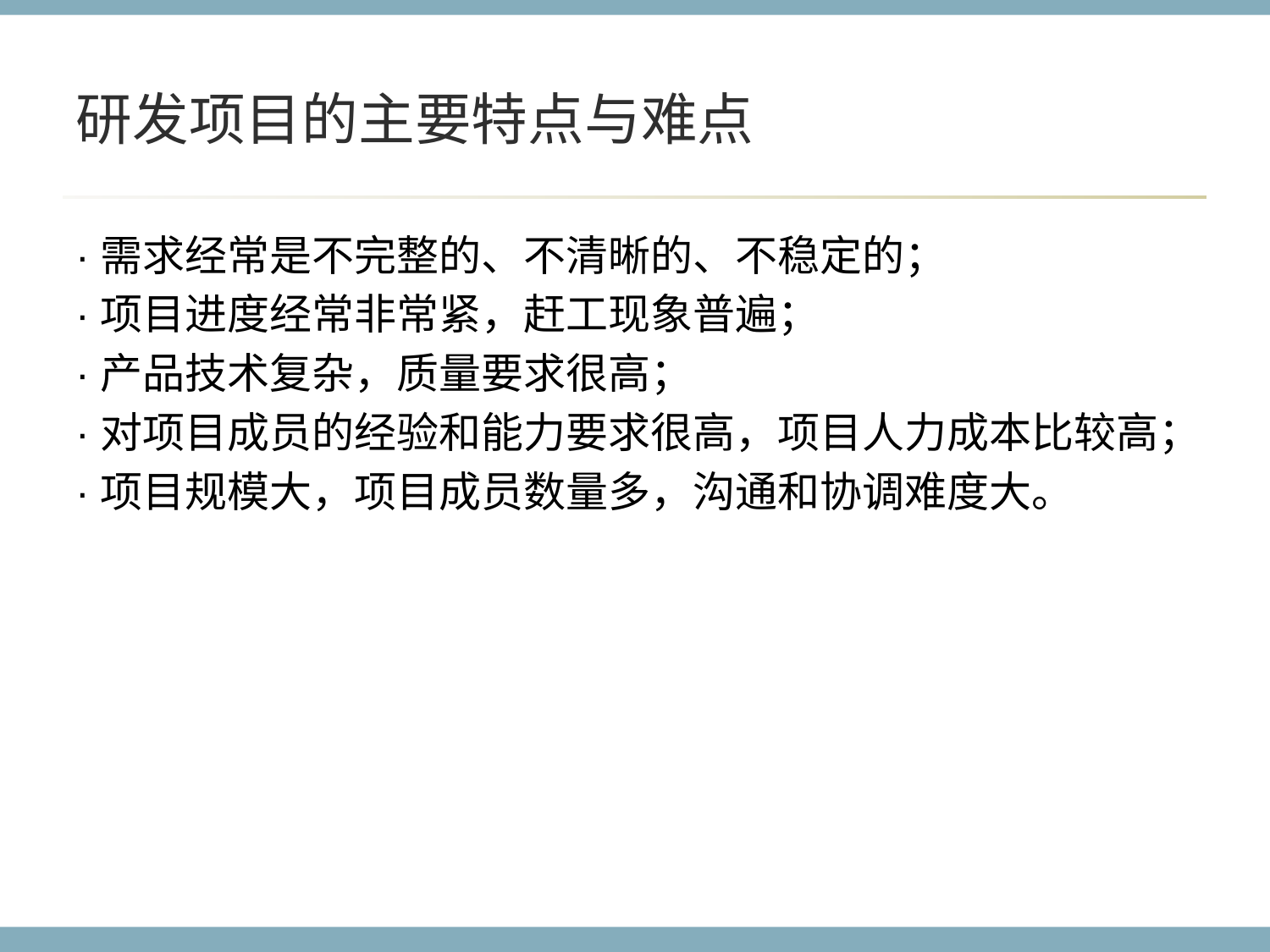

# 研发项目的主要特点与难点
·需求经常是不完整的、不清晰的、不稳定的；
·项目进度经常非常紧，赶工现象普遍；
·产品技术复杂，质量要求很高；
·对项目成员的经验和能力要求很高，项目人力成本比较高；
·项目规模大，项目成员数量多，沟通和协调难度大。